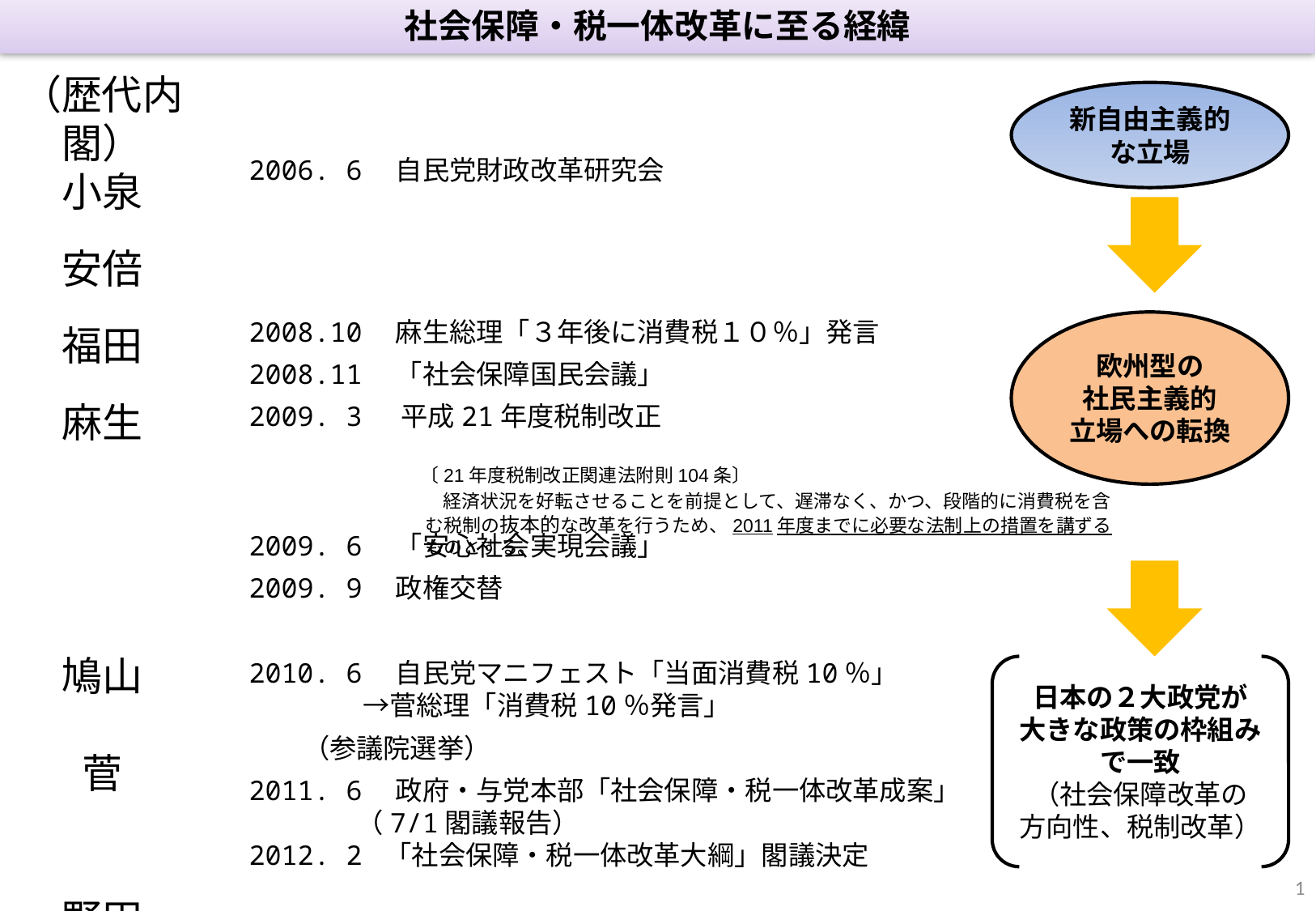

社会保障・税一体改革に至る経緯
（歴代内閣）
小泉

安倍

福田

麻生

鳩山

菅

野田

2006. 6　自民党財政改革研究会

2008.10　麻生総理「３年後に消費税１０％」発言
2008.11　「社会保障国民会議」
2009. 3  平成21年度税制改正

2009. 6　「安心社会実現会議」
2009. 9　政権交替

. 6　自民党マニフェスト「当面消費税10％」
　　　　 →菅総理「消費税10％発言」
　　（参議院選挙）
2011. 6　政府・与党本部「社会保障・税一体改革成案」
　　　　（7/1閣議報告）
2012. 2 「社会保障・税一体改革大綱」閣議決定

新自由主義的な立場

欧州型の
社民主義的
立場への転換
　〔21年度税制改正関連法附則104条〕
　　 経済状況を好転させることを前提として、遅滞なく、かつ、段階的に消費税を含む税制の抜本的な改革を行うため、2011年度までに必要な法制上の措置を講ずるものとする。

日本の２大政党が
大きな政策の枠組みで一致
（社会保障改革の
方向性、税制改革）
1